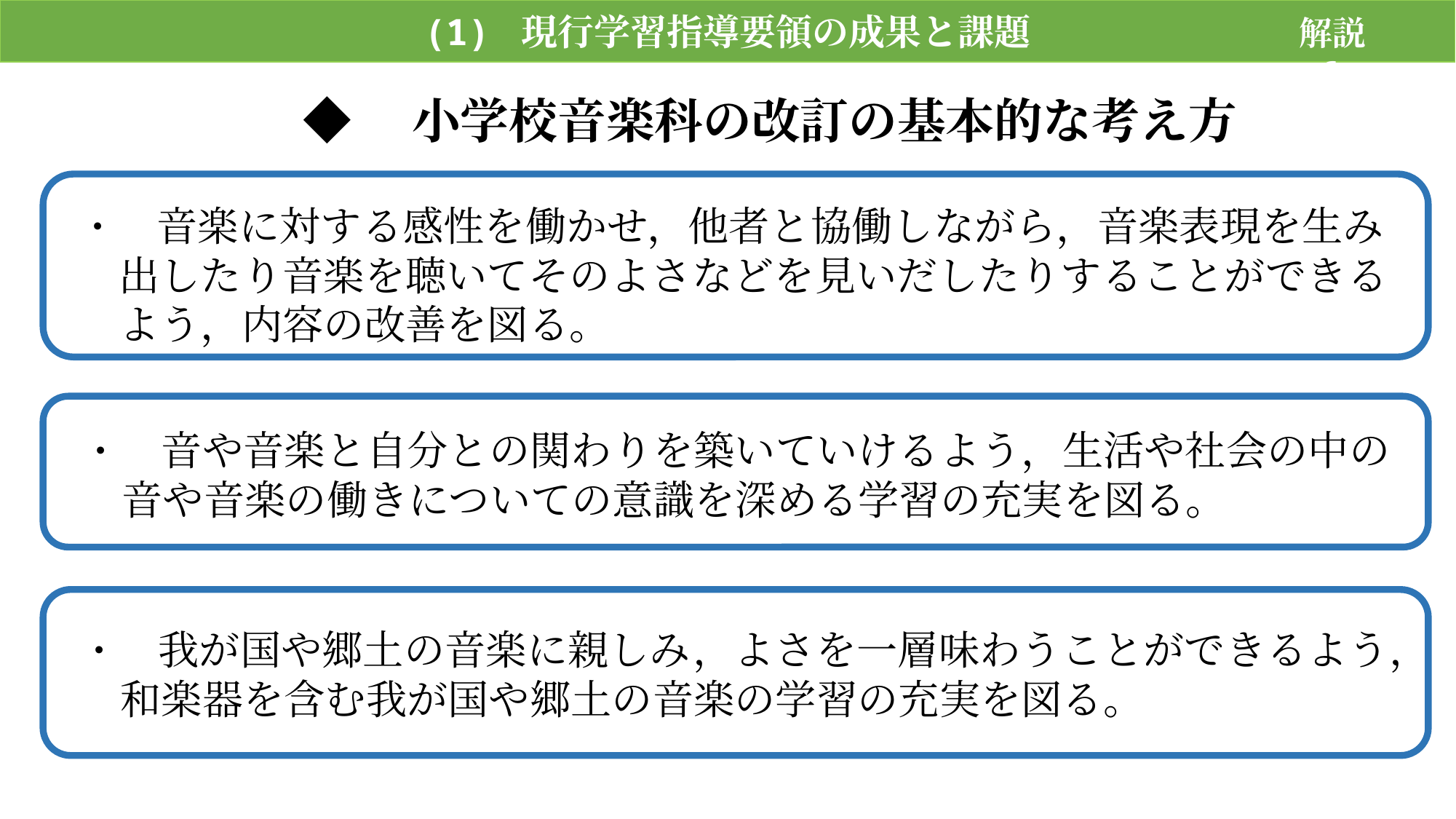

(1) 現行学習指導要領の成果と課題
解説　p6
◆　小学校音楽科の改訂の基本的な考え方

・　音楽に対する感性を働かせ，他者と協働しながら，音楽表現を生み
　出したり音楽を聴いてそのよさなどを見いだしたりすることができる
　よう，内容の改善を図る。

・　音や音楽と自分との関わりを築いていけるよう，生活や社会の中の
　音や音楽の働きについての意識を深める学習の充実を図る。

・　我が国や郷土の音楽に親しみ，よさを一層味わうことができるよう，
　和楽器を含む我が国や郷土の音楽の学習の充実を図る。